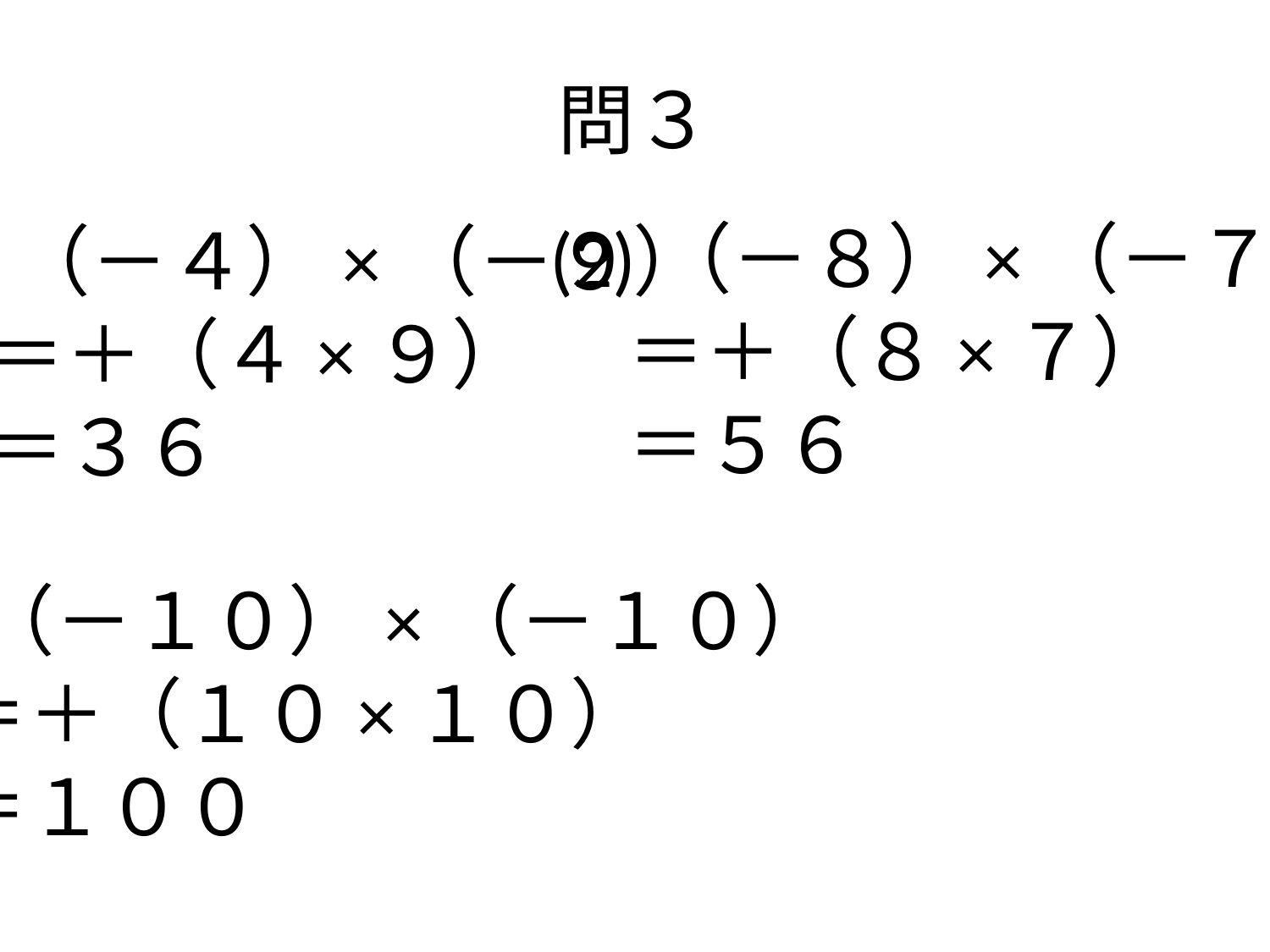

# 問３
(2)（－８）×（－７）
　＝＋（８×７）
　＝５６
（－４）×（－９）
　＝＋（４×９）
　＝３６
(3)（－１０）×（－１０）
　＝＋（１０×１０）
　＝１００